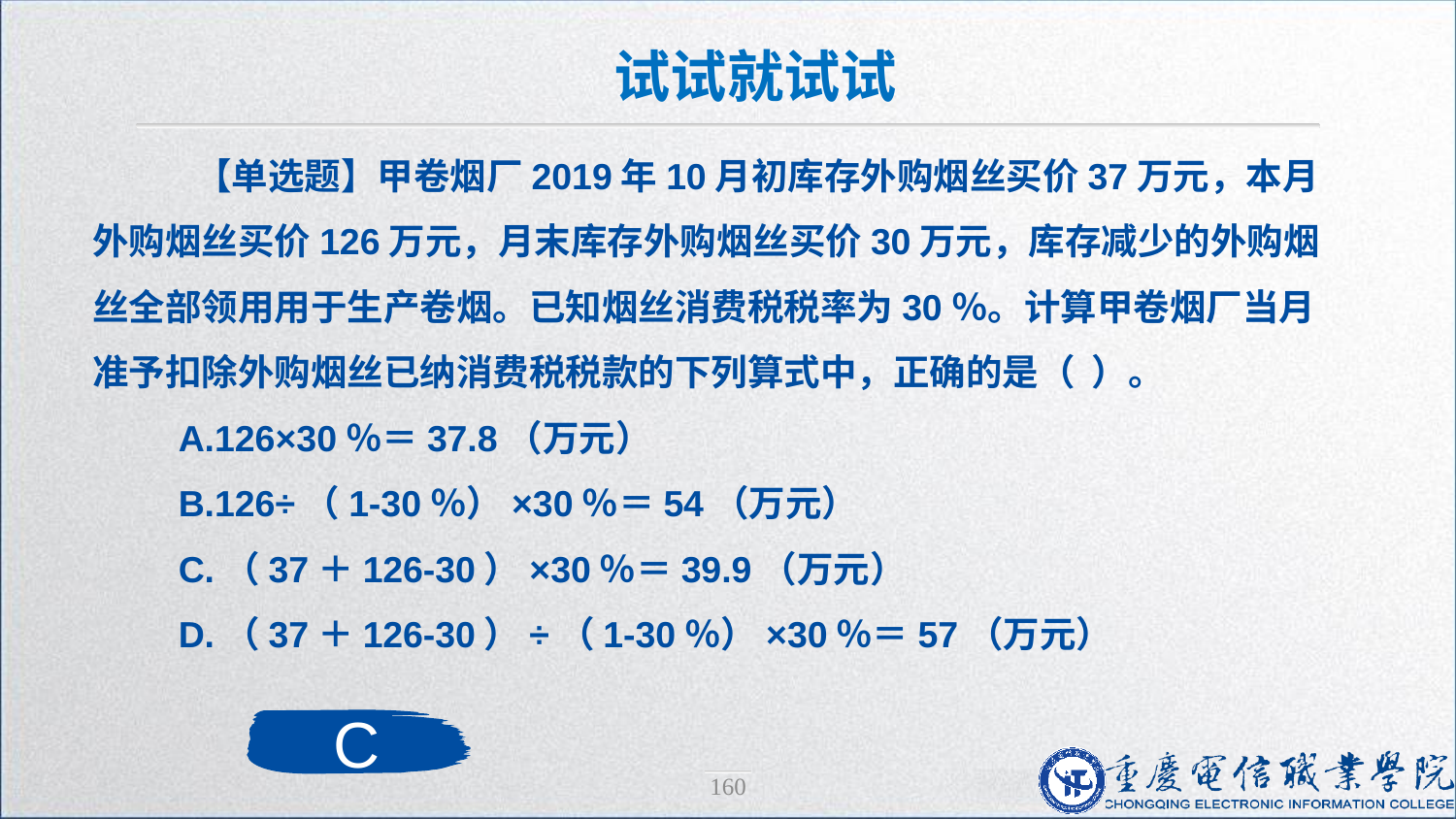

试试就试试
 【单选题】甲卷烟厂2019年10月初库存外购烟丝买价37万元，本月外购烟丝买价126万元，月末库存外购烟丝买价30万元，库存减少的外购烟丝全部领用用于生产卷烟。已知烟丝消费税税率为30％。计算甲卷烟厂当月准予扣除外购烟丝已纳消费税税款的下列算式中，正确的是（  ）。
A.126×30％＝37.8（万元）
B.126÷（1-30％）×30％＝54（万元）
C.（37＋126-30）×30％＝39.9（万元）
D.（37＋126-30）÷（1-30％）×30％＝57（万元）

C
160